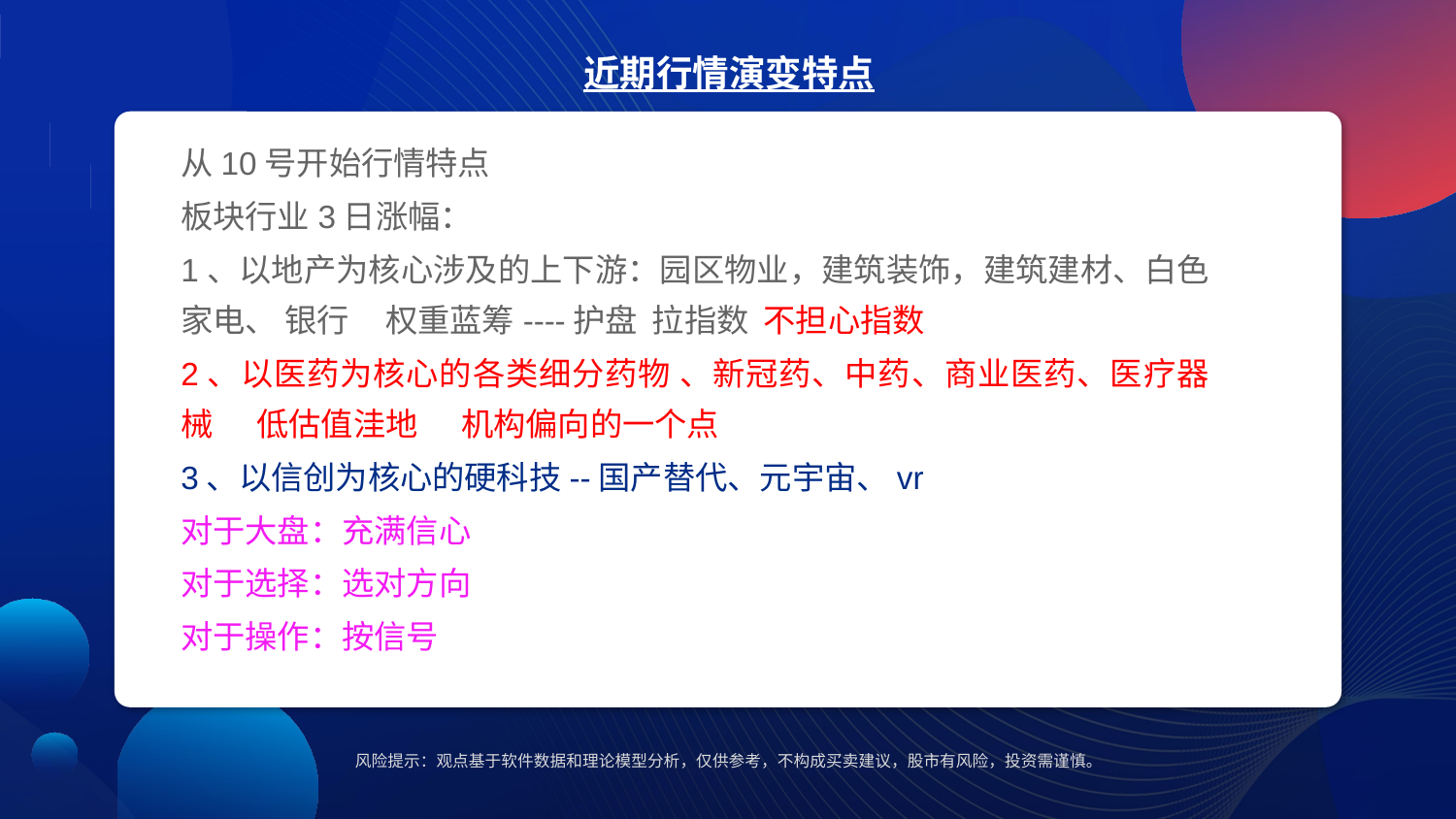

近期行情演变特点

从10号开始行情特点
板块行业3日涨幅：
1、以地产为核心涉及的上下游：园区物业，建筑装饰，建筑建材、白色家电、 银行     权重蓝筹----护盘  拉指数  不担心指数
2、以医药为核心的各类细分药物 、新冠药、中药、商业医药、医疗器械      低估值洼地      机构偏向的一个点
3、以信创为核心的硬科技--国产替代、元宇宙、vr
对于大盘：充满信心
对于选择：选对方向
对于操作：按信号